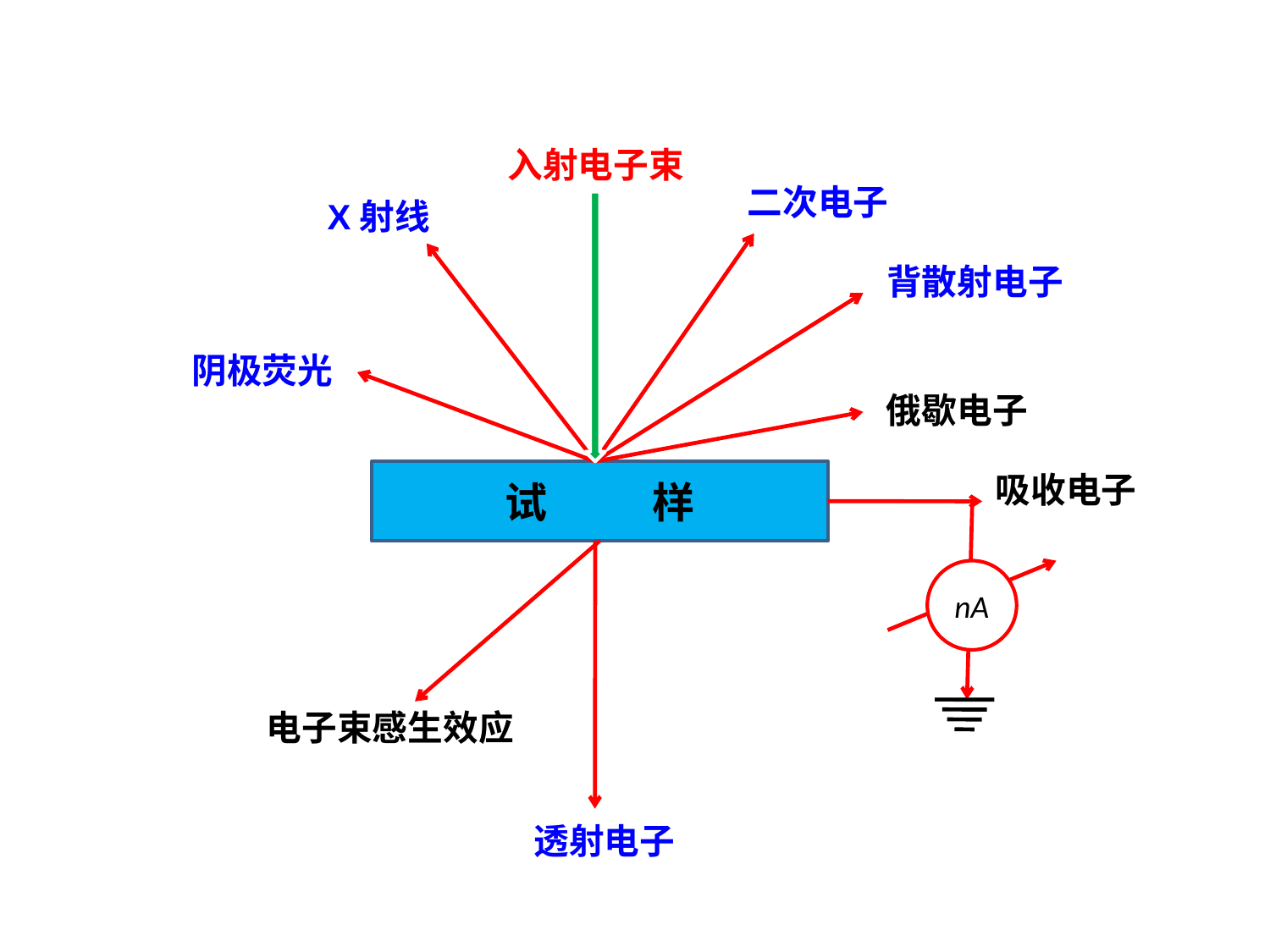

入射电子束
二次电子
X射线

背散射电子
阴极荧光
俄歇电子
试           样
吸收电子
nA
电子束感生效应
透射电子